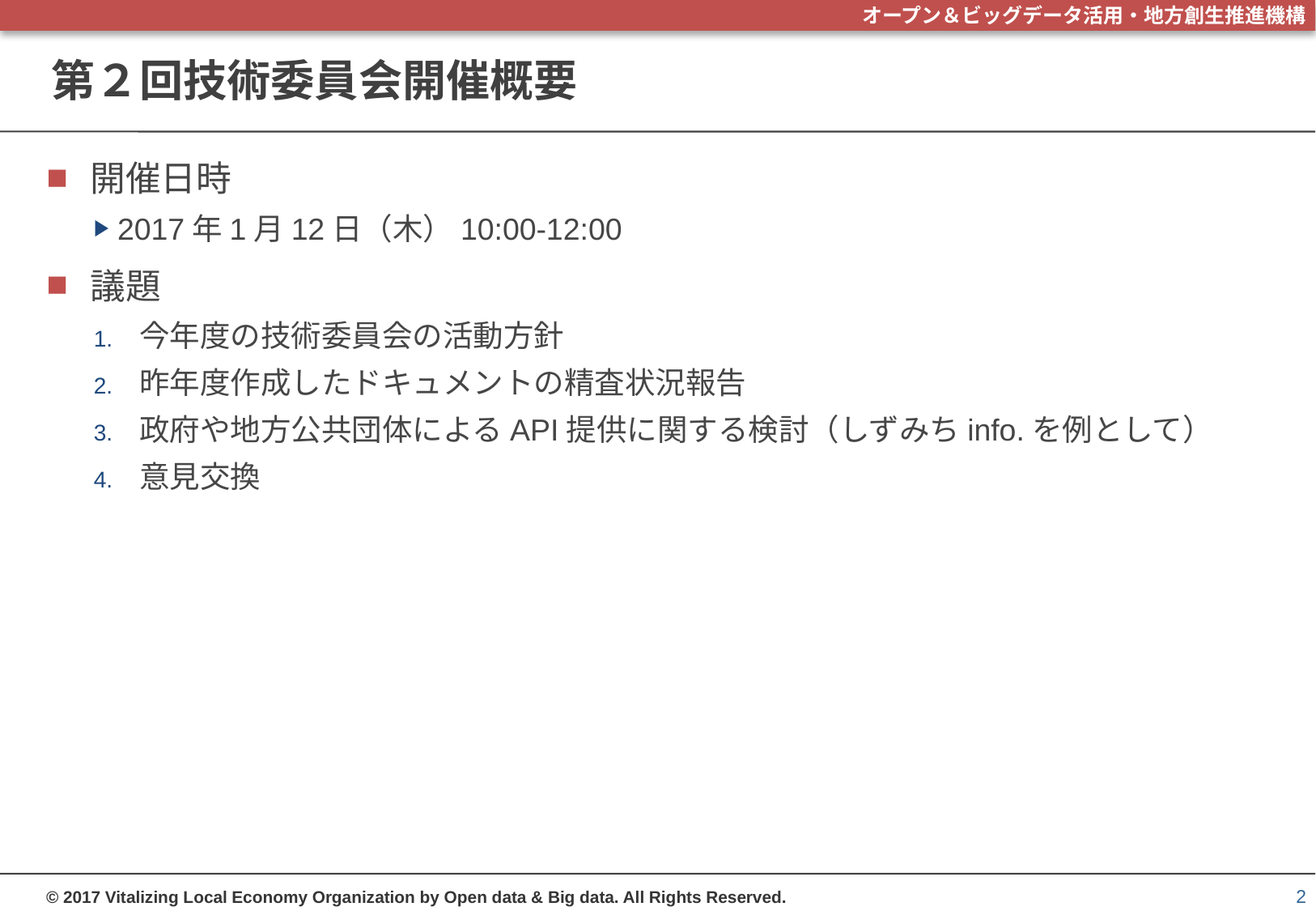

# 第２回技術委員会開催概要
開催日時
2017年1月12日（木）10:00-12:00
議題
今年度の技術委員会の活動方針
昨年度作成したドキュメントの精査状況報告
政府や地方公共団体によるAPI提供に関する検討（しずみちinfo.を例として）
意見交換
2